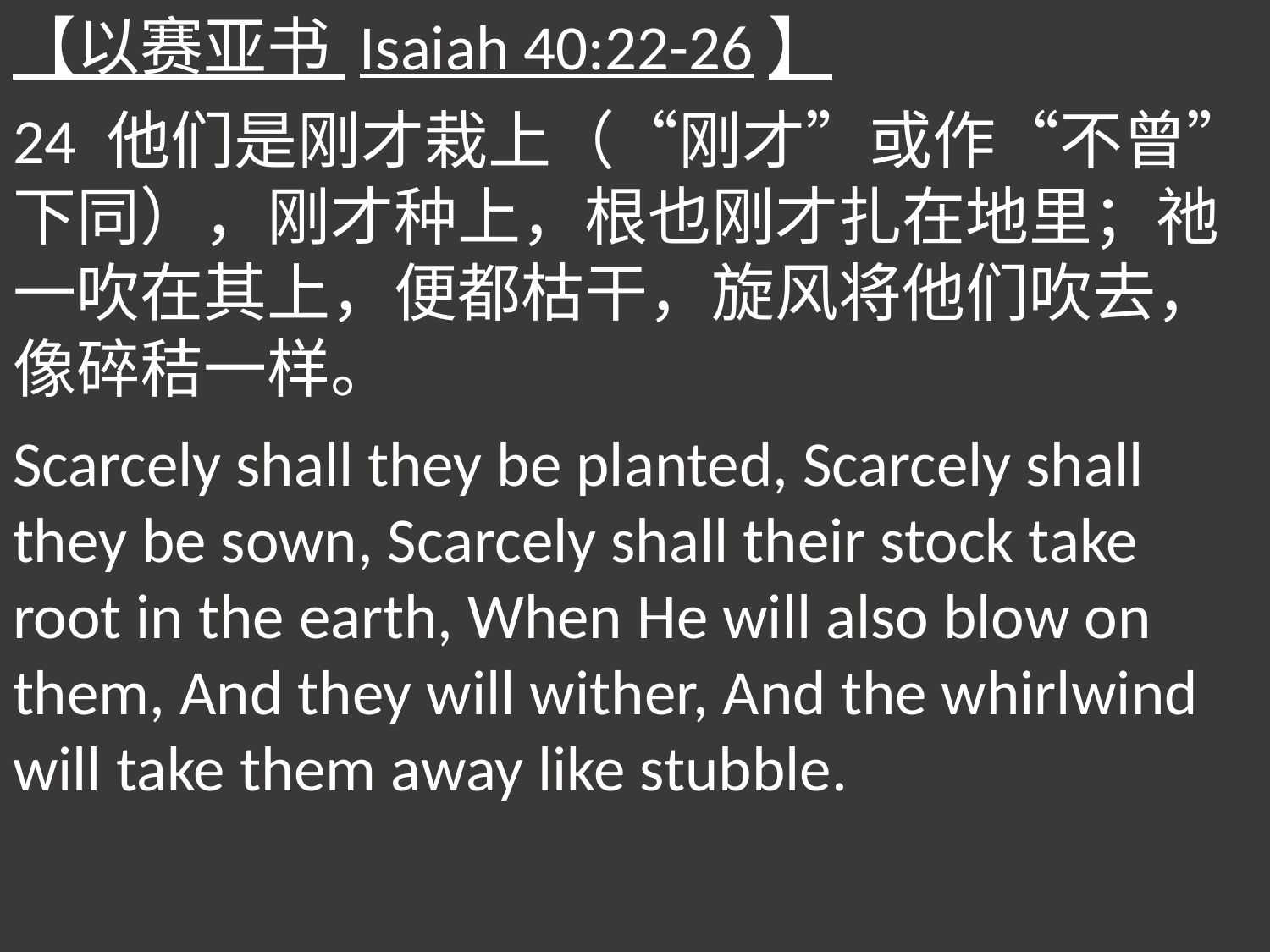

【以赛亚书 Isaiah 40:22-26】
24 他们是刚才栽上（“刚才”或作“不曾”下同），刚才种上，根也刚才扎在地里；祂一吹在其上，便都枯干，旋风将他们吹去，像碎秸一样。
Scarcely shall they be planted, Scarcely shall they be sown, Scarcely shall their stock take root in the earth, When He will also blow on them, And they will wither, And the whirlwind will take them away like stubble.